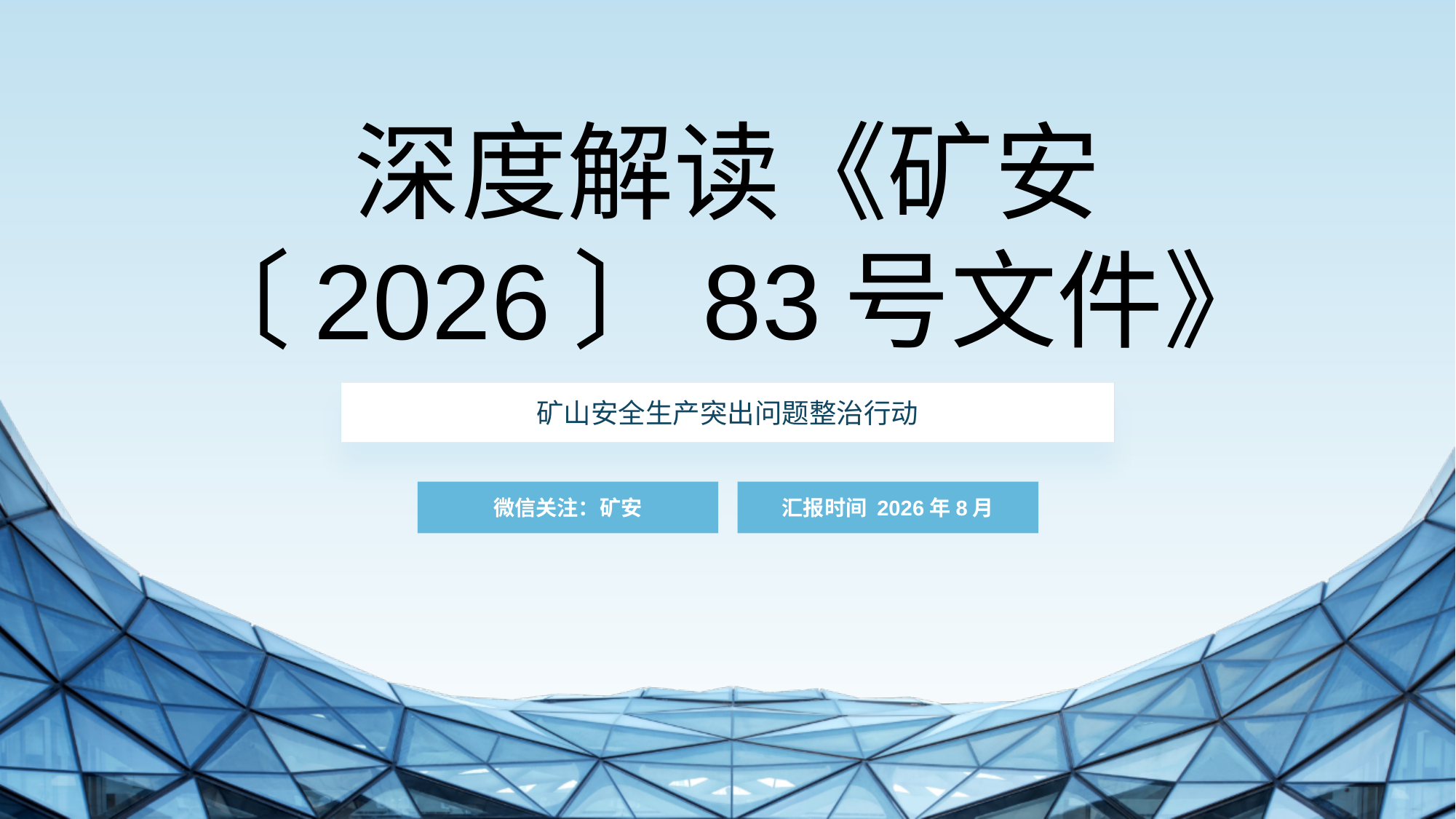

# 深度解读《矿安〔2026〕83号文件》
矿山安全生产突出问题整治行动
微信关注：矿安
汇报时间 2026年8月